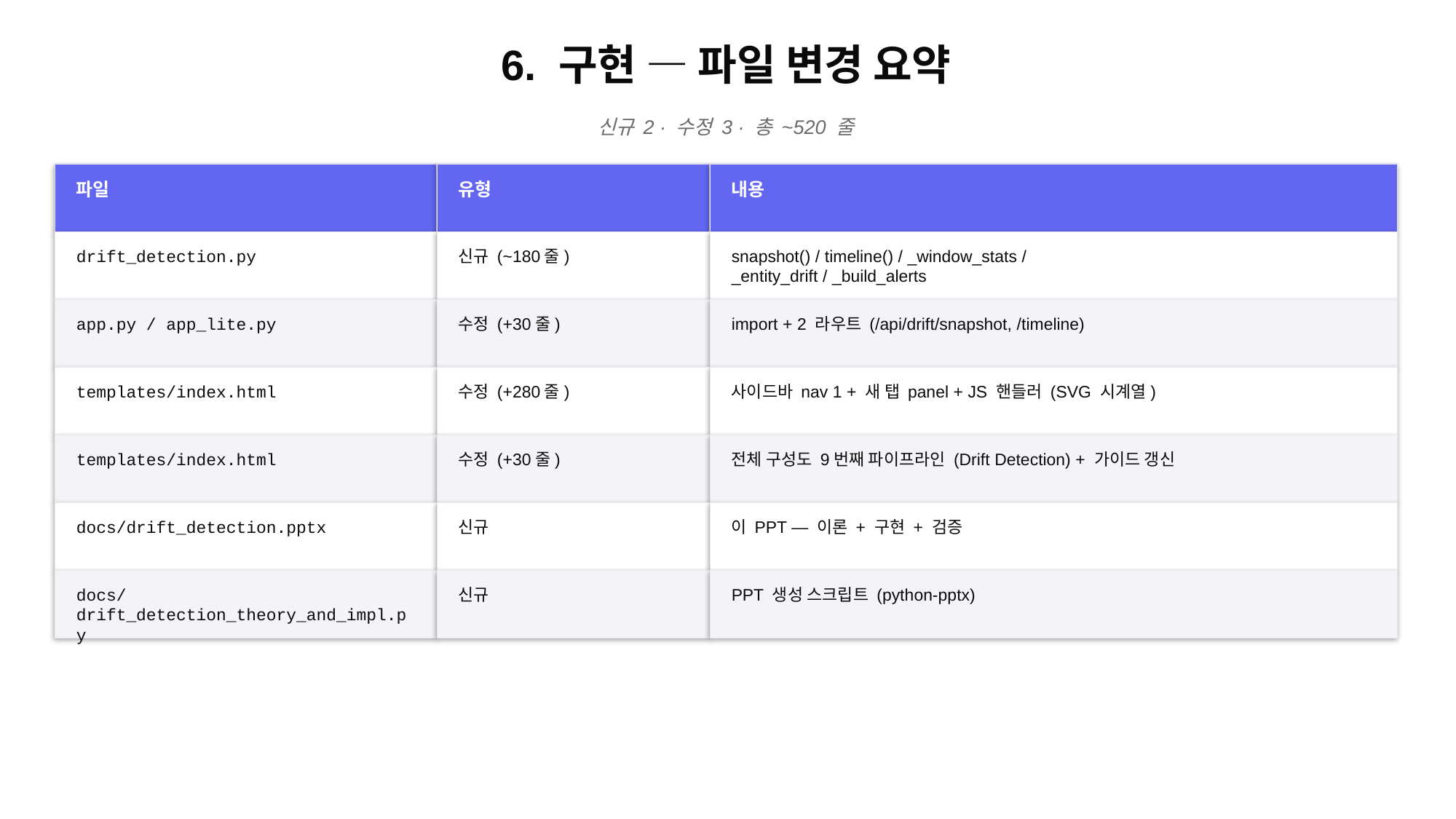

6. 구현 — 파일 변경 요약
신규 2 · 수정 3 · 총 ~520 줄

파일
유형
내용

drift_detection.py
신규 (~180줄)
snapshot() / timeline() / _window_stats /
_entity_drift / _build_alerts

app.py / app_lite.py
수정 (+30줄)
import + 2 라우트 (/api/drift/snapshot, /timeline)

templates/index.html
수정 (+280줄)
사이드바 nav 1 + 새 탭 panel + JS 핸들러 (SVG 시계열)

templates/index.html
수정 (+30줄)
전체 구성도 9번째 파이프라인 (Drift Detection) + 가이드 갱신

docs/drift_detection.pptx
신규
이 PPT — 이론 + 구현 + 검증

docs/drift_detection_theory_and_impl.py
신규
PPT 생성 스크립트 (python-pptx)